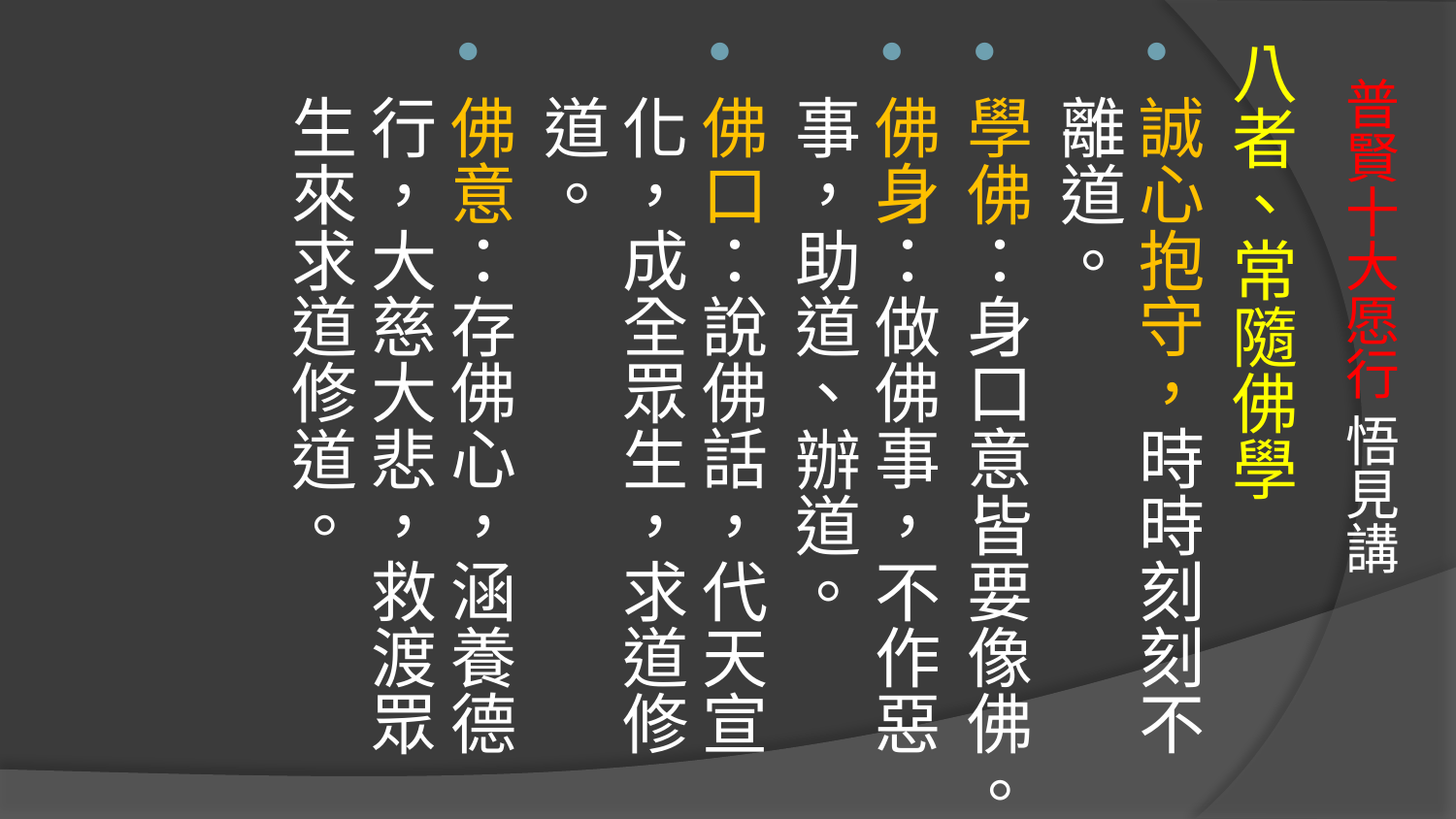

八者、常隨佛學
誠心抱守，時時刻刻不離道。
學佛：身口意皆要像佛。
佛身：做佛事，不作惡事，助道、辦道。
佛口：說佛話，代天宣化，成全眾生，求道修道。
佛意：存佛心，涵養德行，大慈大悲，救渡眾生來求道修道。

# 普賢十大愿行 悟見講